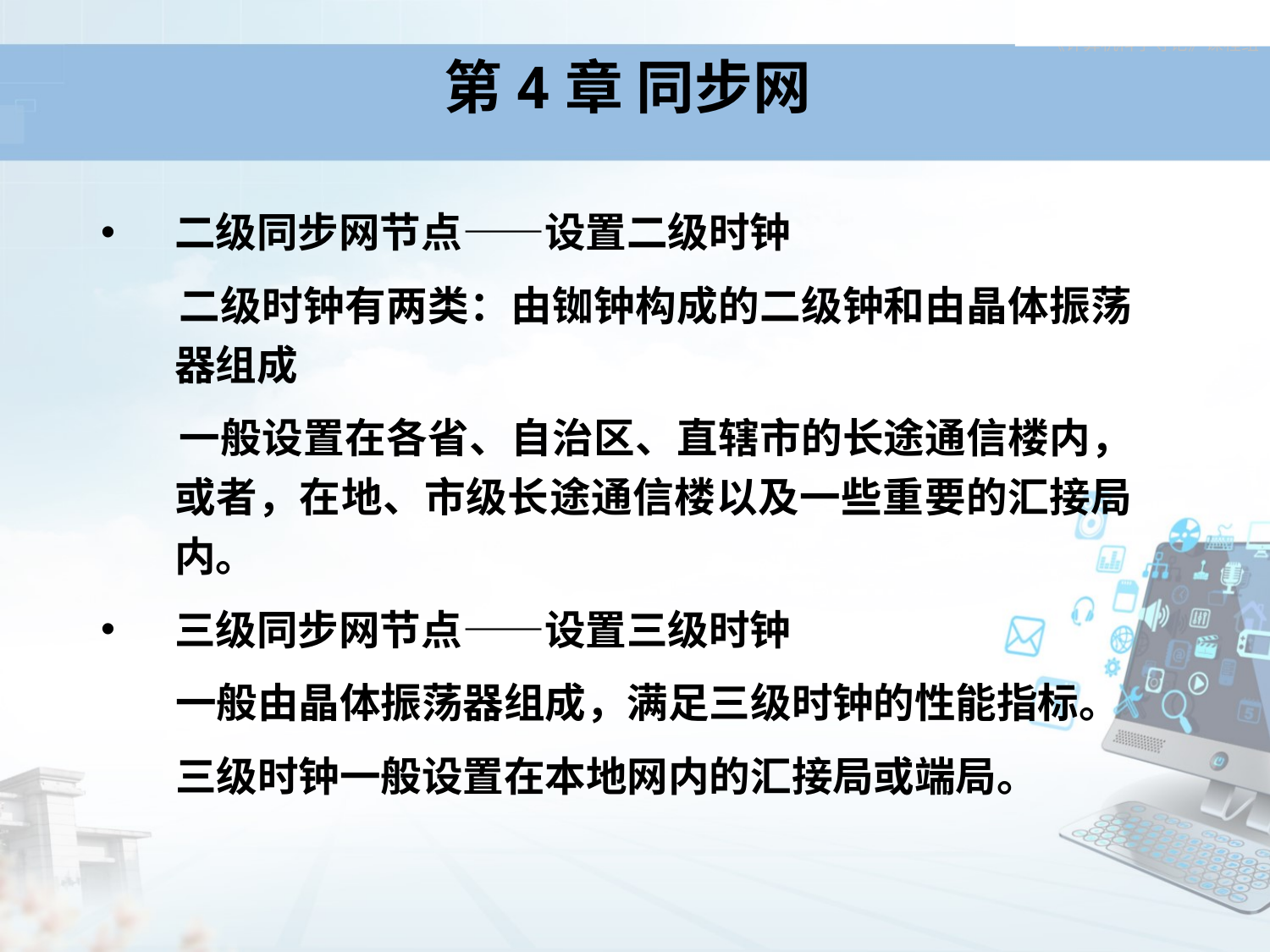

# 第4章 同步网
二级同步网节点——设置二级时钟
       二级时钟有两类：由铷钟构成的二级钟和由晶体振荡器组成
       一般设置在各省、自治区、直辖市的长途通信楼内，或者，在地、市级长途通信楼以及一些重要的汇接局内。
三级同步网节点——设置三级时钟
       一般由晶体振荡器组成，满足三级时钟的性能指标。
       三级时钟一般设置在本地网内的汇接局或端局。